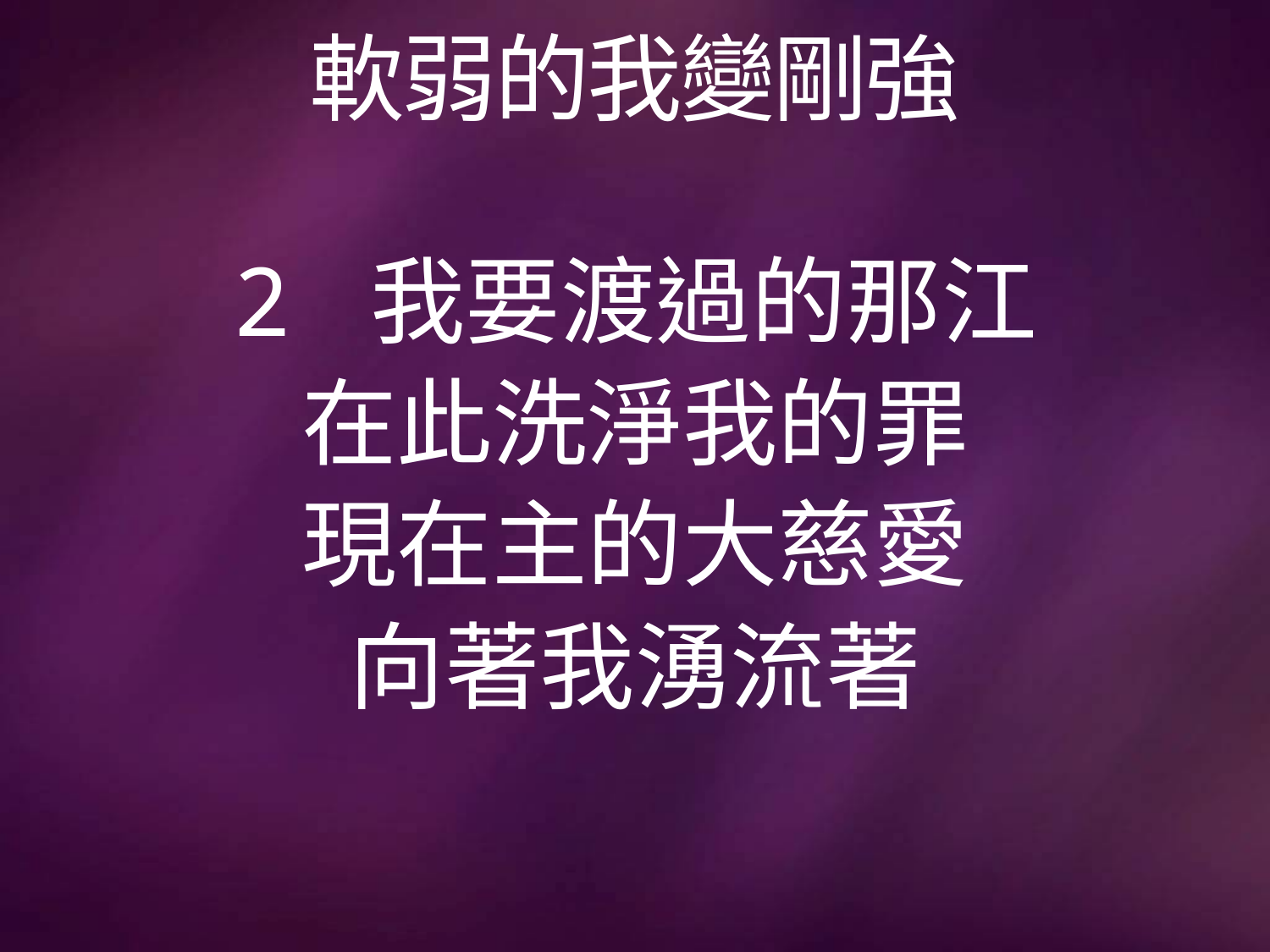

# 軟弱的我變剛強
2 我要渡過的那江
在此洗淨我的罪
現在主的大慈愛
向著我湧流著